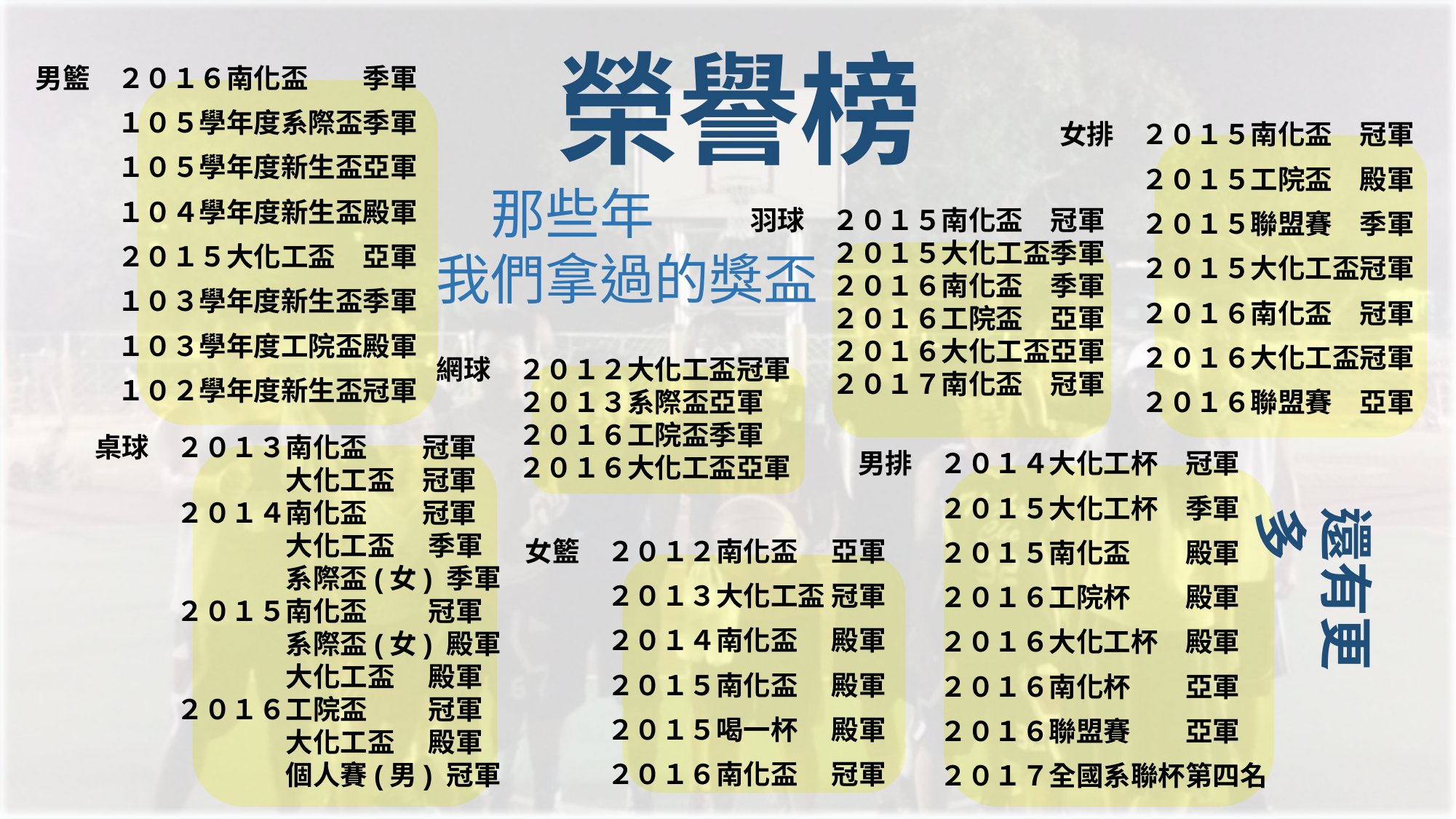

榮譽榜
　那些年
我們拿過的獎盃
男籃　２０１６南化盃　　季軍
　　　１０５學年度系際盃季軍
　　　１０５學年度新生盃亞軍
　　　１０４學年度新生盃殿軍
　　　２０１５大化工盃　亞軍
　　　１０３學年度新生盃季軍
　　　１０３學年度工院盃殿軍
　　　１０２學年度新生盃冠軍

女排　２０１５南化盃　冠軍
　　　２０１５工院盃　殿軍
　　　２０１５聯盟賽　季軍
　　　２０１５大化工盃冠軍
　　　２０１６南化盃　冠軍
　　　２０１６大化工盃冠軍
　　　２０１６聯盟賽　亞軍

羽球　２０１５南化盃　冠軍
　　　２０１５大化工盃季軍
　　　２０１６南化盃　季軍
　　　２０１６工院盃　亞軍
　　　２０１６大化工盃亞軍
　　　２０１７南化盃　冠軍

網球　２０１２大化工盃冠軍
　　　２０１３系際盃亞軍
　　　２０１６工院盃季軍
　　　２０１６大化工盃亞軍

桌球　２０１３南化盃　　冠軍
　　　　　　　大化工盃　冠軍
　　　２０１４南化盃　　冠軍
　　　　　　　大化工盃 　季軍
　　　　　　　系際盃(女) 季軍
　　　２０１５南化盃 　　冠軍
　　　　　　　系際盃(女) 殿軍
　　　　　　　大化工盃 　殿軍
　　　２０１６工院盃 　　冠軍
　　　　　　　大化工盃 　殿軍
　　　　　　　個人賽(男) 冠軍
男排　２０１４大化工杯　冠軍
　　　２０１５大化工杯　季軍
　　　２０１５南化盃　　殿軍
　　　２０１６工院杯　　殿軍
　　　２０１６大化工杯　殿軍
　　　２０１６南化杯　　亞軍
　　　２０１６聯盟賽　　亞軍
　　　２０１７全國系聯杯第四名

還有更多
女籃　２０１２南化盃 　亞軍
　　　２０１３大化工盃 冠軍
　　　２０１４南化盃 　殿軍
　　　２０１５南化盃 　殿軍
　　　２０１５喝一杯 　殿軍
　　　２０１６南化盃 　冠軍